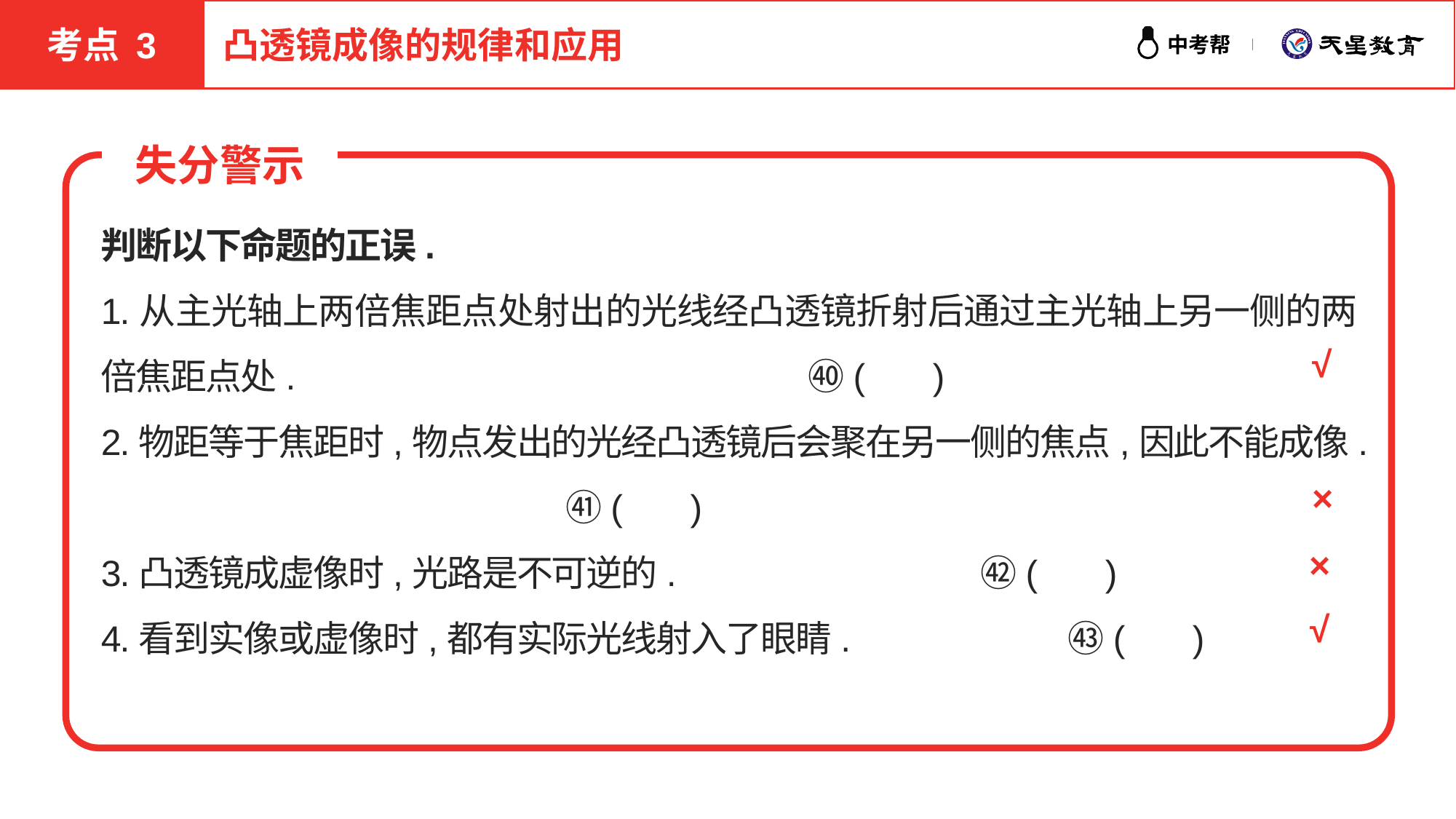

考点 3
凸透镜成像的规律和应用
失分警示

判断以下命题的正误.
1.从主光轴上两倍焦距点处射出的光线经凸透镜折射后通过主光轴上另一侧的两倍焦距点处.                                                          ㊵(　  )
2.物距等于焦距时,物点发出的光经凸透镜后会聚在另一侧的焦点,因此不能成像.
                                                                    ㊶(　  )
3.凸透镜成虚像时,光路是不可逆的.                                  ㊷(　  )
4.看到实像或虚像时,都有实际光线射入了眼睛.                        ㊸(　  )
√
×
×
√